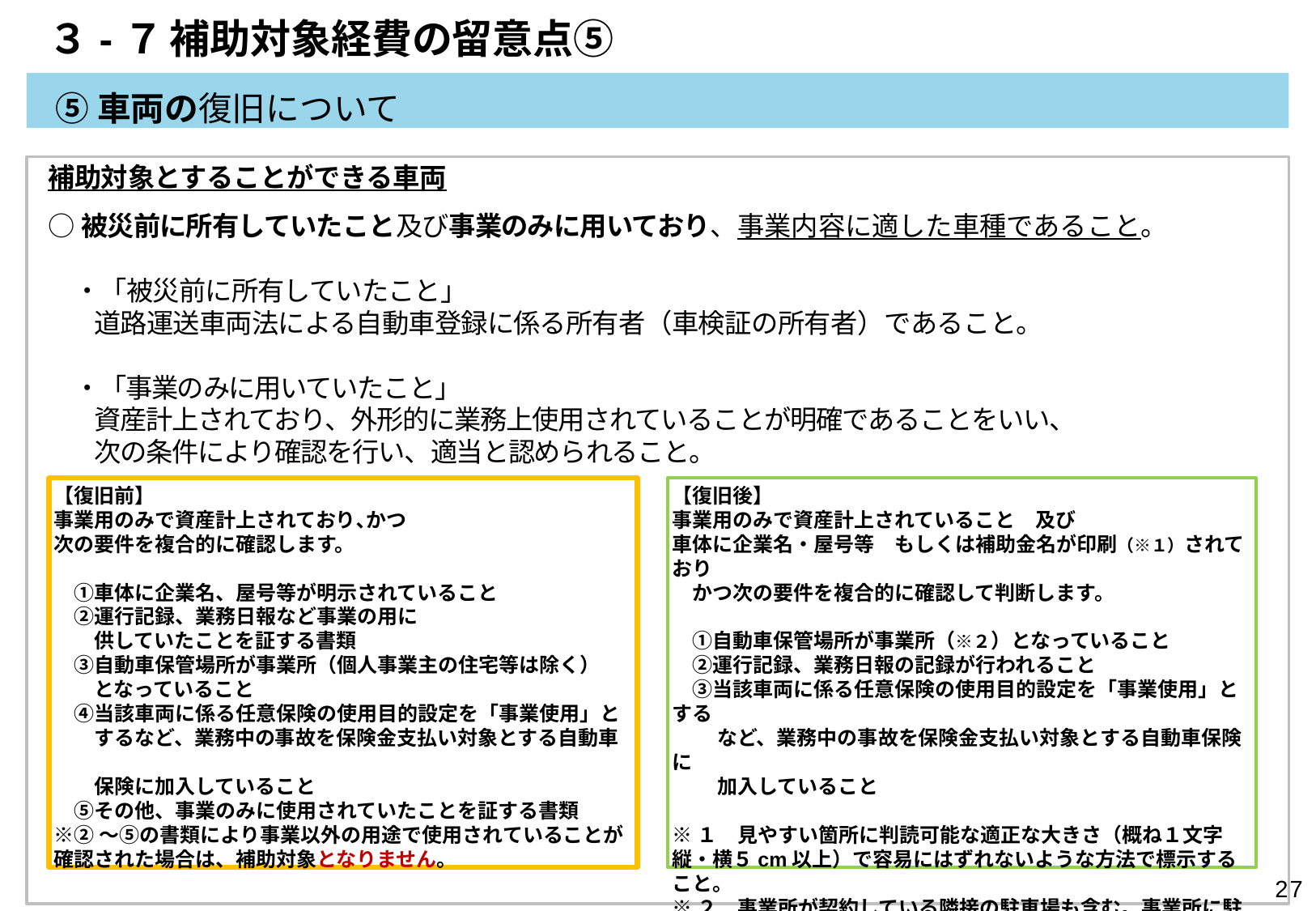

３-７	補助対象経費の留意点⑤
⑤車両の復旧について
補助対象とすることができる車両
○被災前に所有していたこと及び事業のみに用いており、事業内容に適した車種であること。

　・「被災前に所有していたこと」
	道路運送車両法による自動車登録に係る所有者（車検証の所有者）であること。
　・「事業のみに用いていたこと」
	資産計上されており、外形的に業務上使用されていることが明確であることをいい、
	次の条件により確認を行い、適当と認められること。

【復旧前】
事業用のみで資産計上されており､かつ
次の要件を複合的に確認します。
　①車体に企業名、屋号等が明示されていること
　②運行記録、業務日報など事業の用に
　　供していたことを証する書類
　③自動車保管場所が事業所（個人事業主の住宅等は除く）
　　となっていること
　④当該車両に係る任意保険の使用目的設定を「事業使用」と
　　するなど、業務中の事故を保険金支払い対象とする自動車　　
　　保険に加入していること
　⑤その他、事業のみに使用されていたことを証する書類
※②～⑤の書類により事業以外の用途で使用されていることが確認された場合は、補助対象となりません。
【復旧後】
事業用のみで資産計上されていること　及び
車体に企業名・屋号等　もしくは補助金名が印刷（※１）されており
　かつ次の要件を複合的に確認して判断します。
　①自動車保管場所が事業所（※２）となっていること
　②運行記録、業務日報の記録が行われること
　③当該車両に係る任意保険の使用目的設定を「事業使用」とする
　　 など、業務中の事故を保険金支払い対象とする自動車保険に
　　 加入していること
※１　見やすい箇所に判読可能な適正な大きさ（概ね１文字縦・横５cm以上）で容易にはずれないような方法で標示すること。
※２　事業所が契約している隣接の駐車場も含む。事業所に駐車場が無い場合を除く。
27